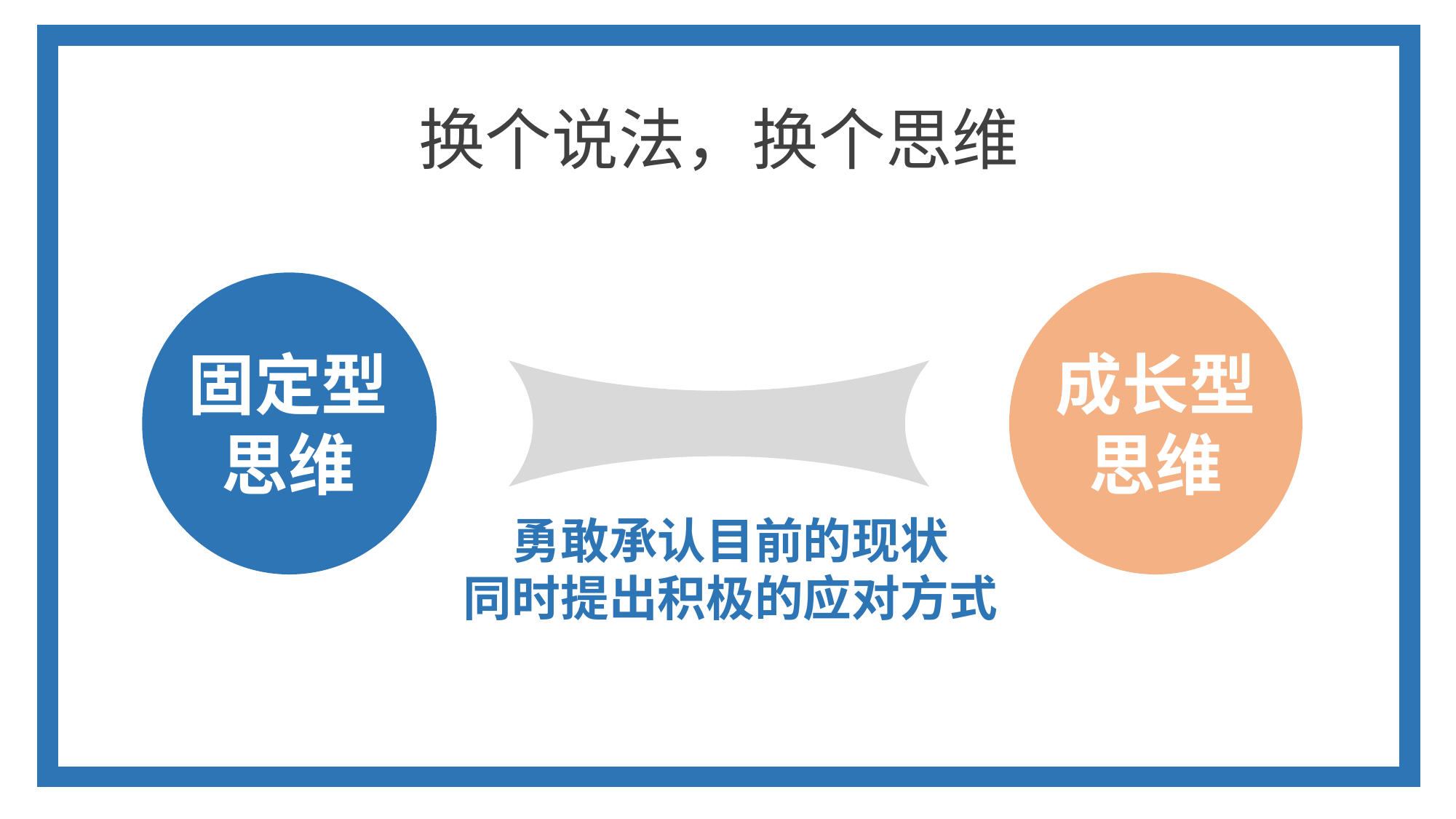

换个说法，换个思维

固定型
思维
成长型
思维

勇敢承认目前的现状
同时提出积极的应对方式